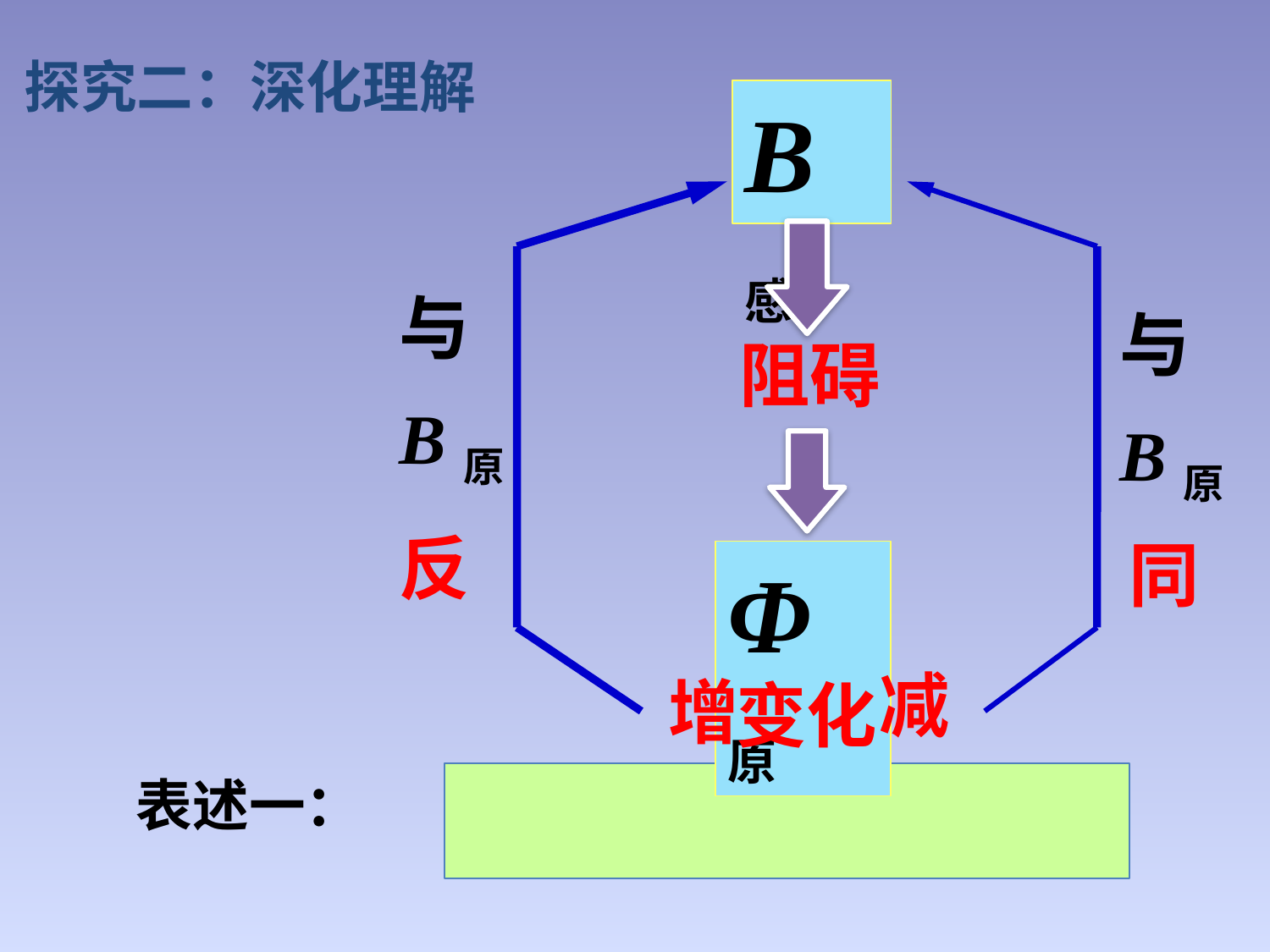

探究二：深化理解
B感

阻碍
与
B原
与
B原

反
同
Φ原
减
增
变化

表述一：